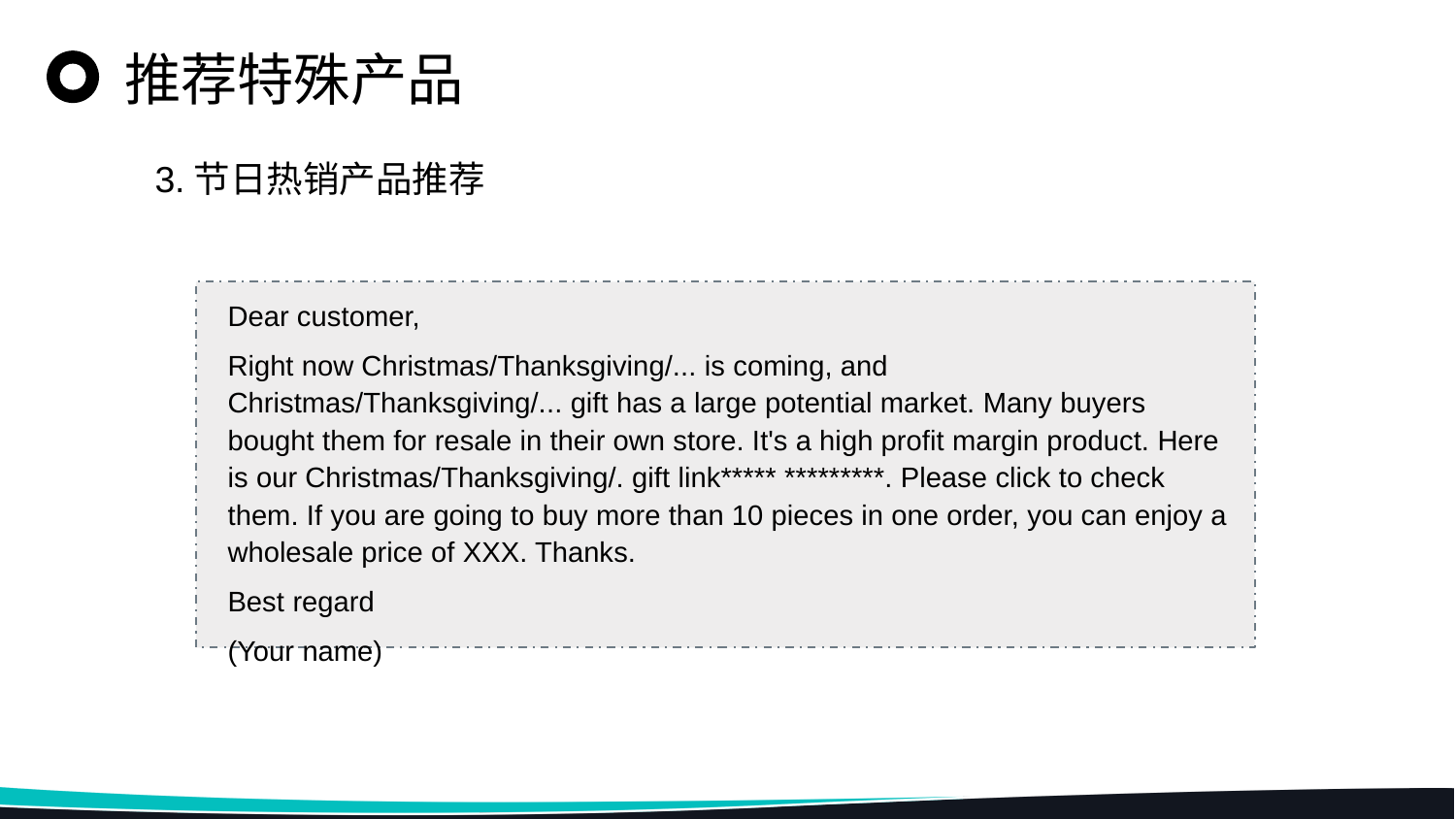

推荐特殊产品
3.节日热销产品推荐

Dear customer,
Right now Christmas/Thanksgiving/... is coming, and Christmas/Thanksgiving/... gift has a large potential market. Many buyers bought them for resale in their own store. It's a high profit margin product. Here is our Christmas/Thanksgiving/. gift link***** *********. Please click to check them. If you are going to buy more than 10 pieces in one order, you can enjoy a wholesale price of XXX. Thanks.
Best regard
(Your name)